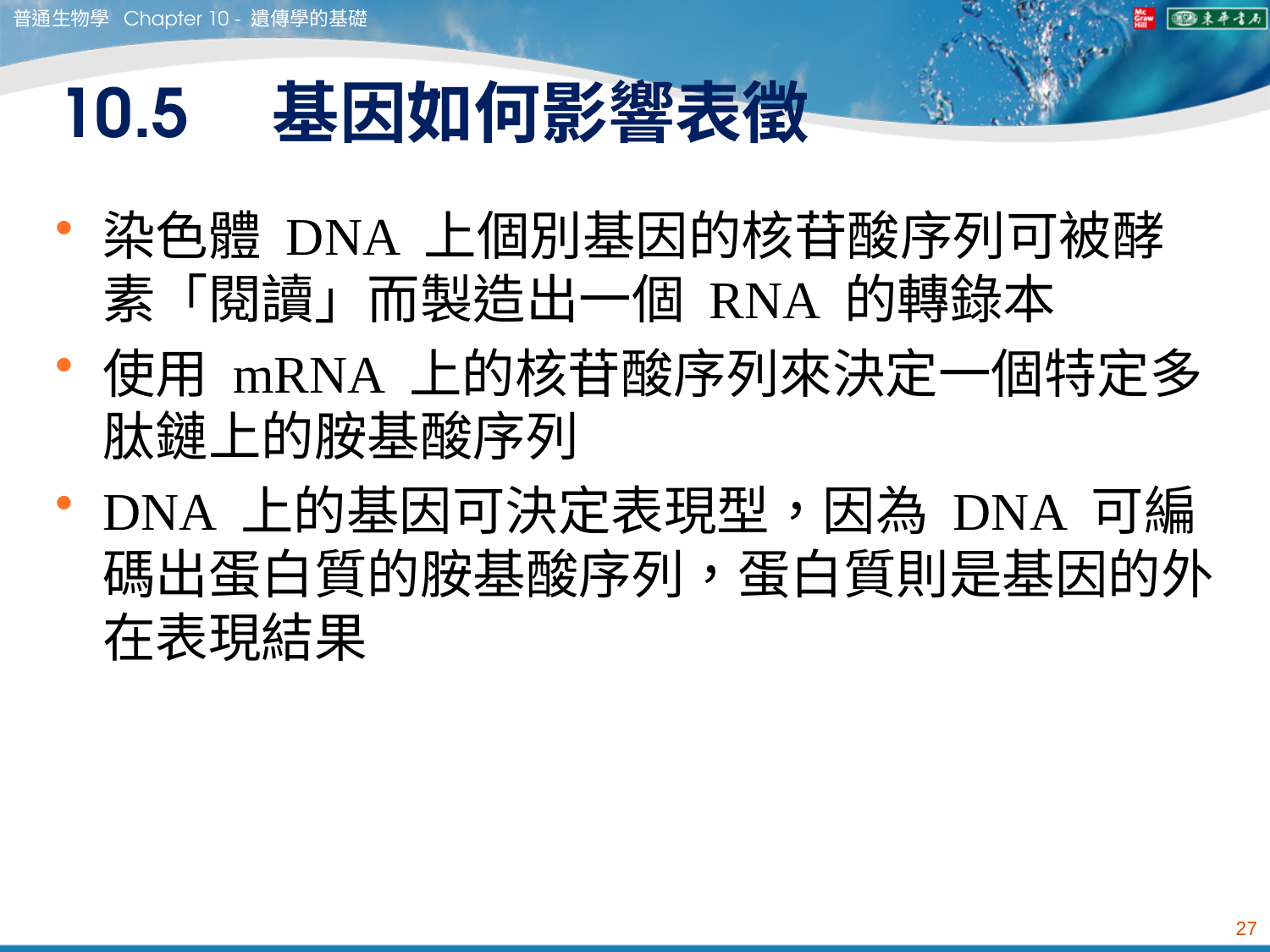

普通生物學  Chapter 10 - 遺傳學的基礎
# 10.5　基因如何影響表徵
染色體 DNA 上個別基因的核苷酸序列可被酵素「閱讀」而製造出一個 RNA 的轉錄本
使用 mRNA 上的核苷酸序列來決定一個特定多肽鏈上的胺基酸序列
DNA 上的基因可決定表現型，因為 DNA 可編碼出蛋白質的胺基酸序列，蛋白質則是基因的外在表現結果
27